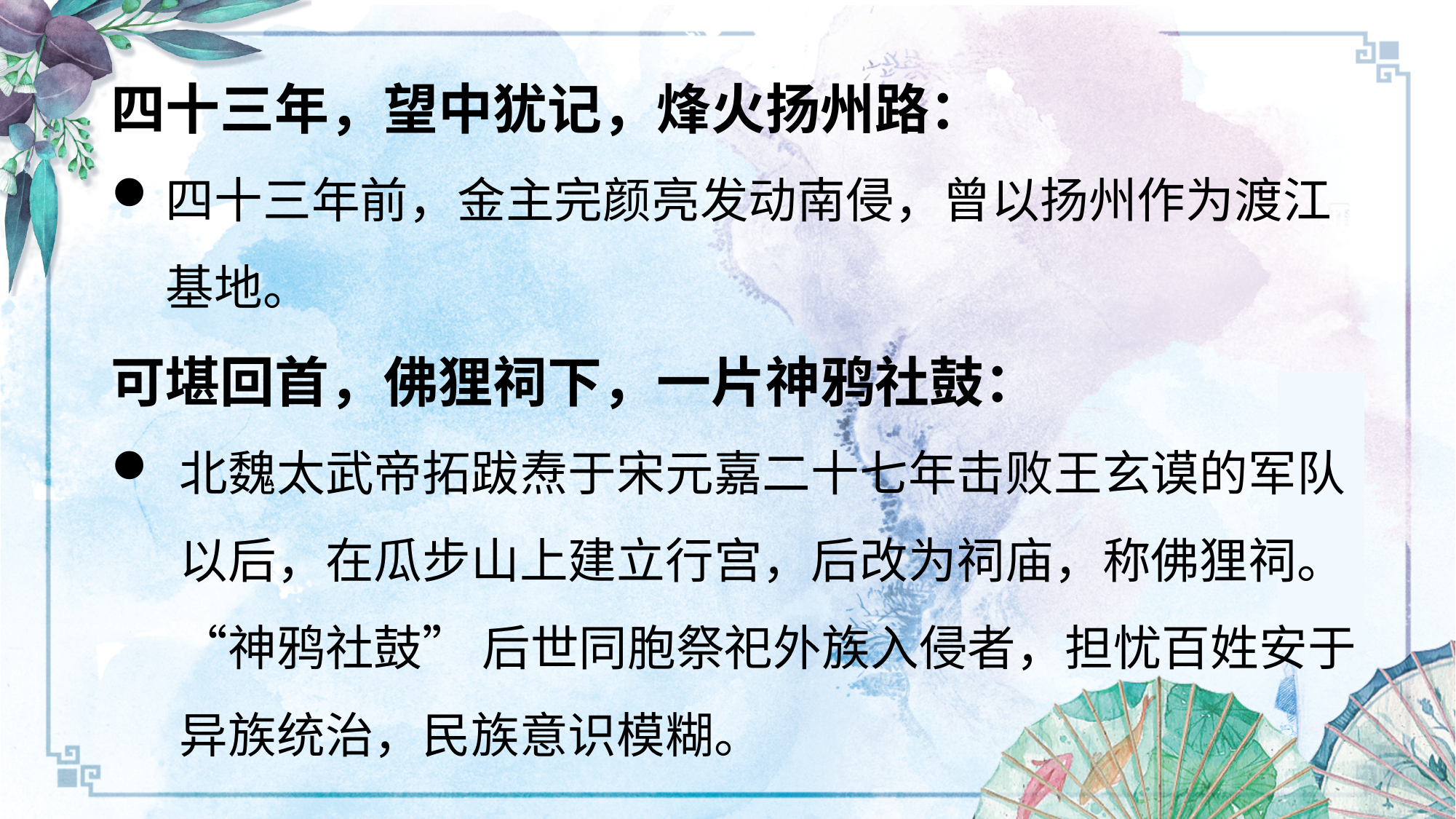

四十三年，望中犹记，烽火扬州路：
四十三年前，金主完颜亮发动南侵，曾以扬州作为渡江基地。
可堪回首，佛狸祠下，一片神鸦社鼓：
北魏太武帝拓跋焘于宋元嘉二十七年击败王玄谟的军队以后，在瓜步山上建立行宫，后改为祠庙，称佛狸祠。“神鸦社鼓” 后世同胞祭祀外族入侵者，担忧百姓安于异族统治，民族意识模糊。